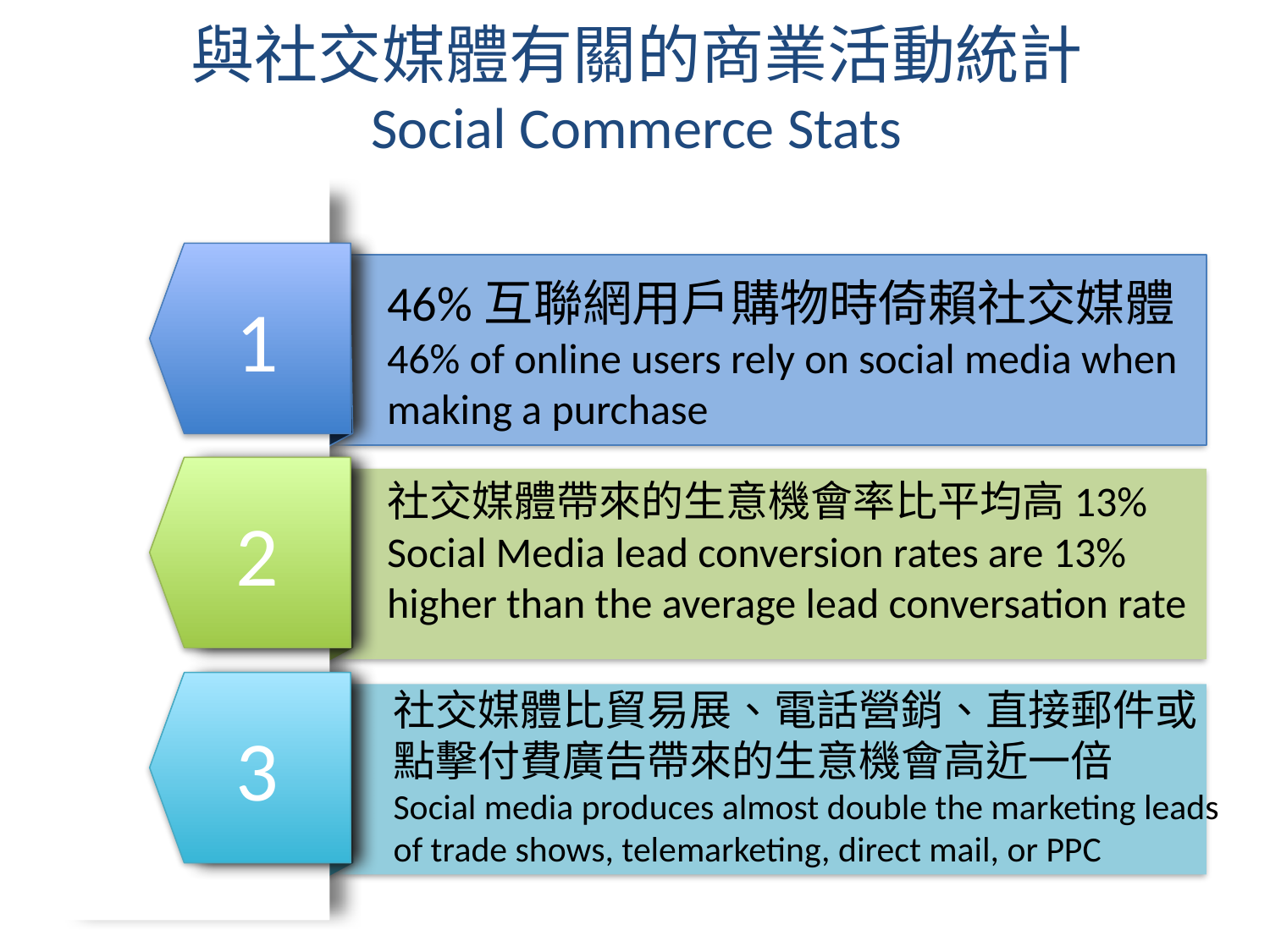

# 與社交媒體有關的商業活動統計 Social Commerce Stats

46%互聯網用戶購物時倚賴社交媒體
46% of online users rely on social media when making a purchase

1
社交媒體帶來的生意機會率比平均高13%
Social Media lead conversion rates are 13% higher than the average lead conversation rate
2
社交媒體比貿易展、電話營銷、直接郵件或點擊付費廣告帶來的生意機會高近一倍
Social media produces almost double the marketing leads of trade shows, telemarketing, direct mail, or PPC

3